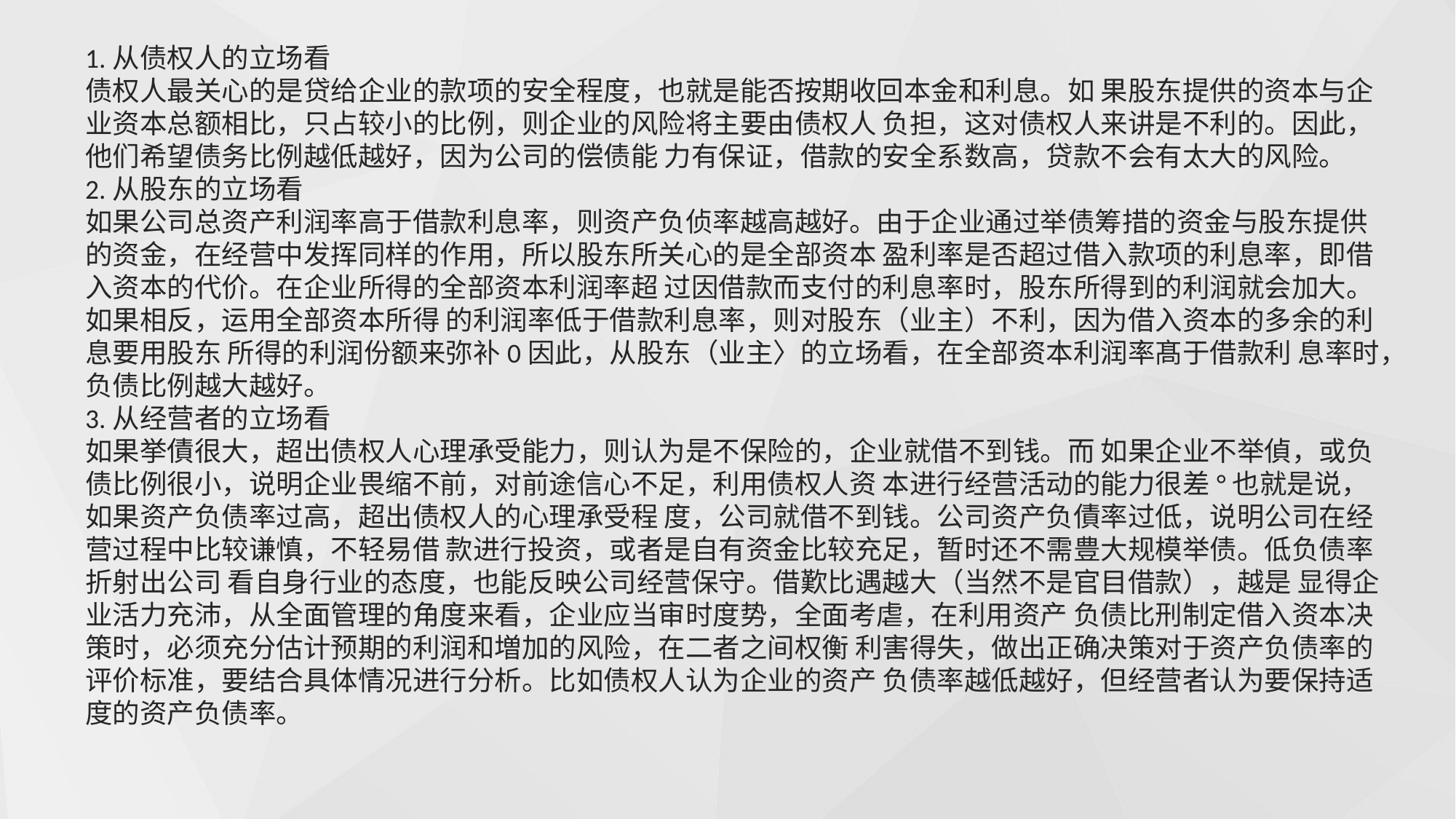

1.从债权人的立场看
债权人最关心的是贷给企业的款项的安全程度，也就是能否按期收回本金和利息。如 果股东提供的资本与企业资本总额相比，只占较小的比例，则企业的风险将主要由债权人 负担，这对债权人来讲是不利的。因此，他们希望债务比例越低越好，因为公司的偿债能 力有保证，借款的安全系数高，贷款不会有太大的风险。
2.从股东的立场看
如果公司总资产利润率高于借款利息率，则资产负侦率越高越好。由于企业通过举债筹措的资金与股东提供的资金，在经营中发挥同样的作用，所以股东所关心的是全部资本 盈利率是否超过借入款项的利息率，即借入资本的代价。在企业所得的全部资本利润率超 过因借款而支付的利息率时，股东所得到的利润就会加大。如果相反，运用全部资本所得 的利润率低于借款利息率，则对股东（业主）不利，因为借入资本的多余的利息要用股东 所得的利润份额来弥补0因此，从股东（业主〉的立场看，在全部资本利润率髙于借款利 息率时，负债比例越大越好。
3.从经营者的立场看
如果挙債很大，超出债权人心理承受能力，则认为是不保险的，企业就借不到钱。而 如果企业不举偵，或负债比例很小，说明企业畏缩不前，对前途信心不足，利用债权人资 本进行经营活动的能力很差°也就是说，如果资产负债率过高，超出债权人的心理承受程 度，公司就借不到钱。公司资产负債率过低，说明公司在经营过程中比较谦慎，不轻易借 款进行投资，或者是自有资金比较充足，暂时还不需豊大规模举债。低负债率折射出公司 看自身行业的态度，也能反映公司经营保守。借歎比遇越大（当然不是官目借款），越是 显得企业活力充沛，从全面管理的角度来看，企业应当审时度势，全面考虐，在利用资产 负债比刑制定借入资本决策时，必须充分估计预期的利润和増加的风险，在二者之间权衡 利害得失，做出正确决策对于资产负债率的评价标准，要结合具体情况进行分析。比如债权人认为企业的资产 负债率越低越好，但经营者认为要保持适度的资产负债率。